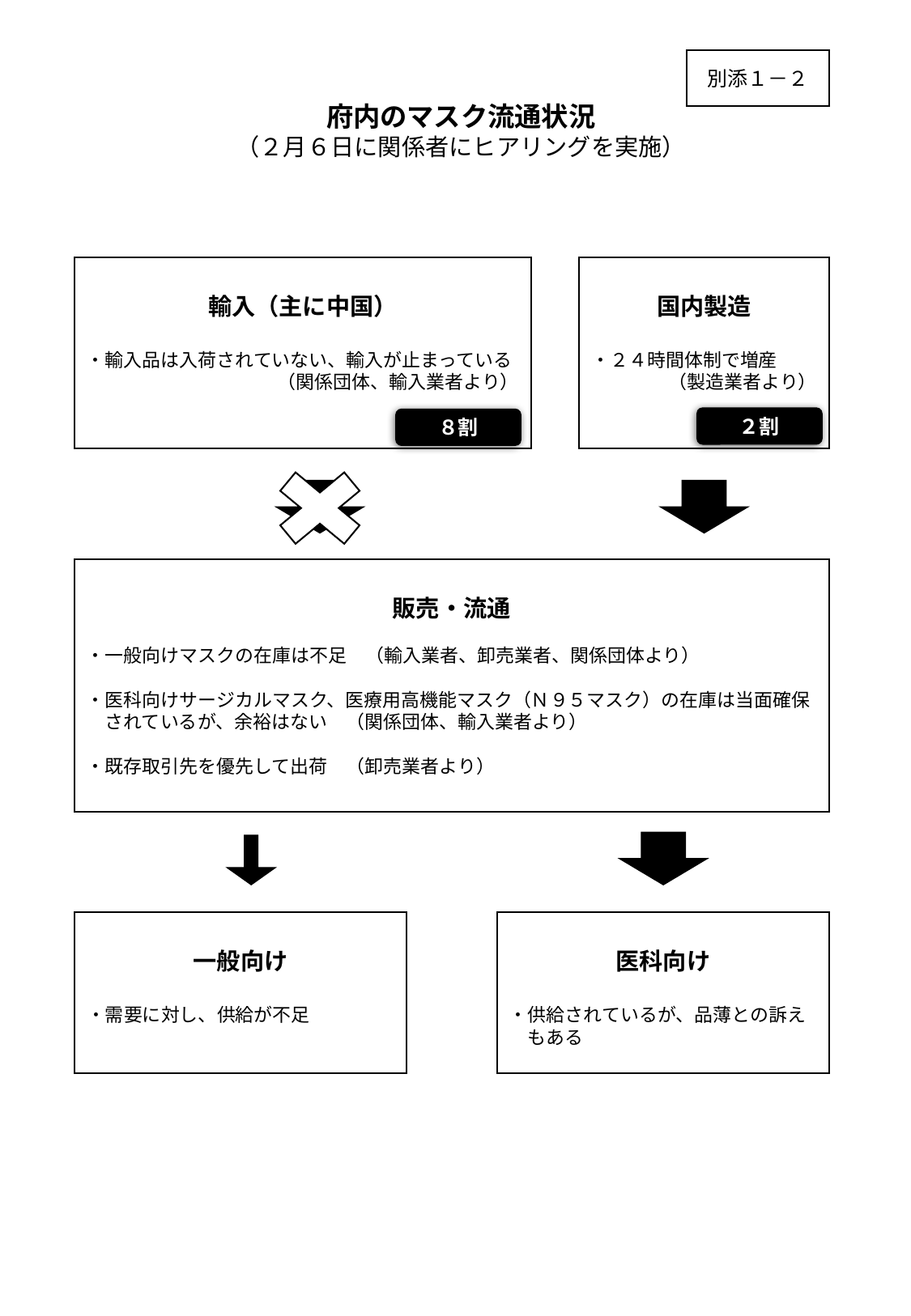

別添１－２
府内のマスク流通状況
（２月６日に関係者にヒアリングを実施）

国内製造

・２４時間体制で増産
（製造業者より）

輸入（主に中国）

・輸入品は入荷されていない、輸入が止まっている
（関係団体、輸入業者より）
２割
８割

販売・流通

・一般向けマスクの在庫は不足　（輸入業者、卸売業者、関係団体より）

・医科向けサージカルマスク、医療用高機能マスク（Ｎ９５マスク）の在庫は当面確保
　されているが、余裕はない　（関係団体、輸入業者より）

・既存取引先を優先して出荷　（卸売業者より）

医科向け

・供給されているが、品薄との訴え
　もある

一般向け

・需要に対し、供給が不足